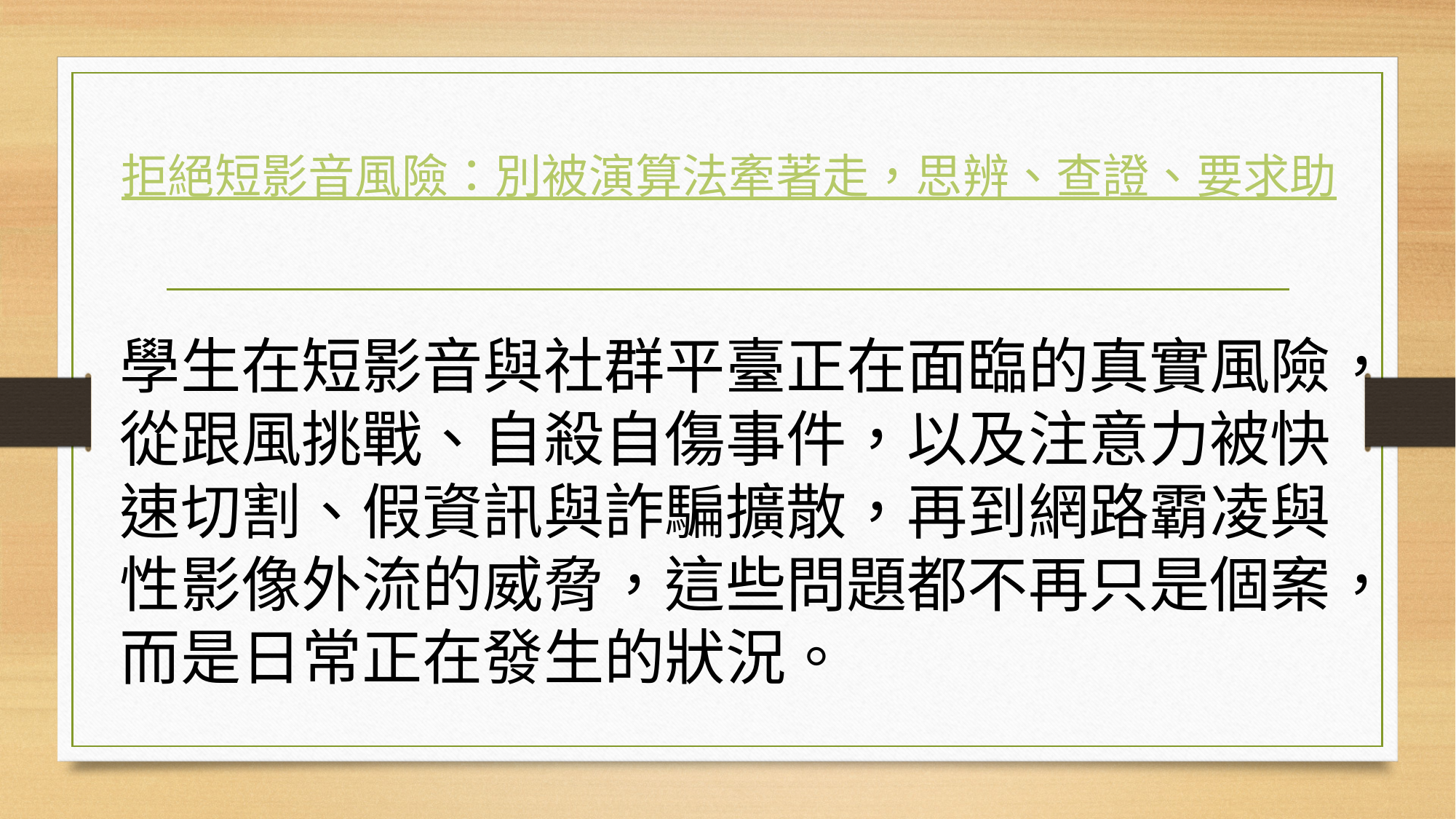

# 拒絕短影音風險：別被演算法牽著走， 思辨、查證、要求助

學生在短影音與社群平臺正在面臨的真實風險，從跟風挑戰、自殺自傷事件，以及注意力被快速切割、假資訊與詐騙擴散，再到網路霸凌與性影像外流的威脅，這些問題都不再只是個案，而是日常正在發生的狀況。